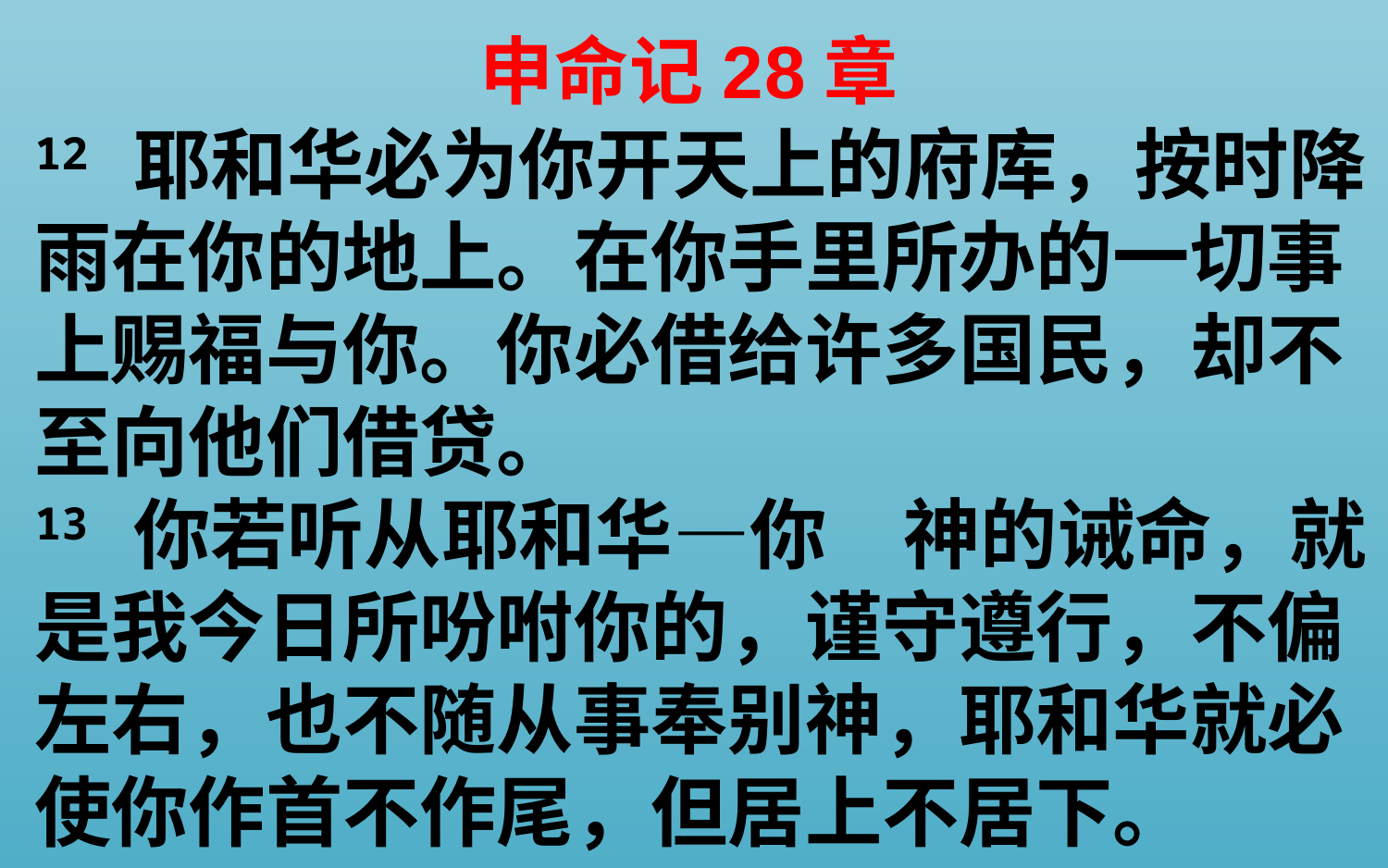

申命记28章
12 耶和华必为你开天上的府库，按时降雨在你的地上。在你手里所办的一切事上赐福与你。你必借给许多国民，却不至向他们借贷。
13 你若听从耶和华―你　神的诫命，就是我今日所吩咐你的，谨守遵行，不偏左右，也不随从事奉别神，耶和华就必使你作首不作尾，但居上不居下。